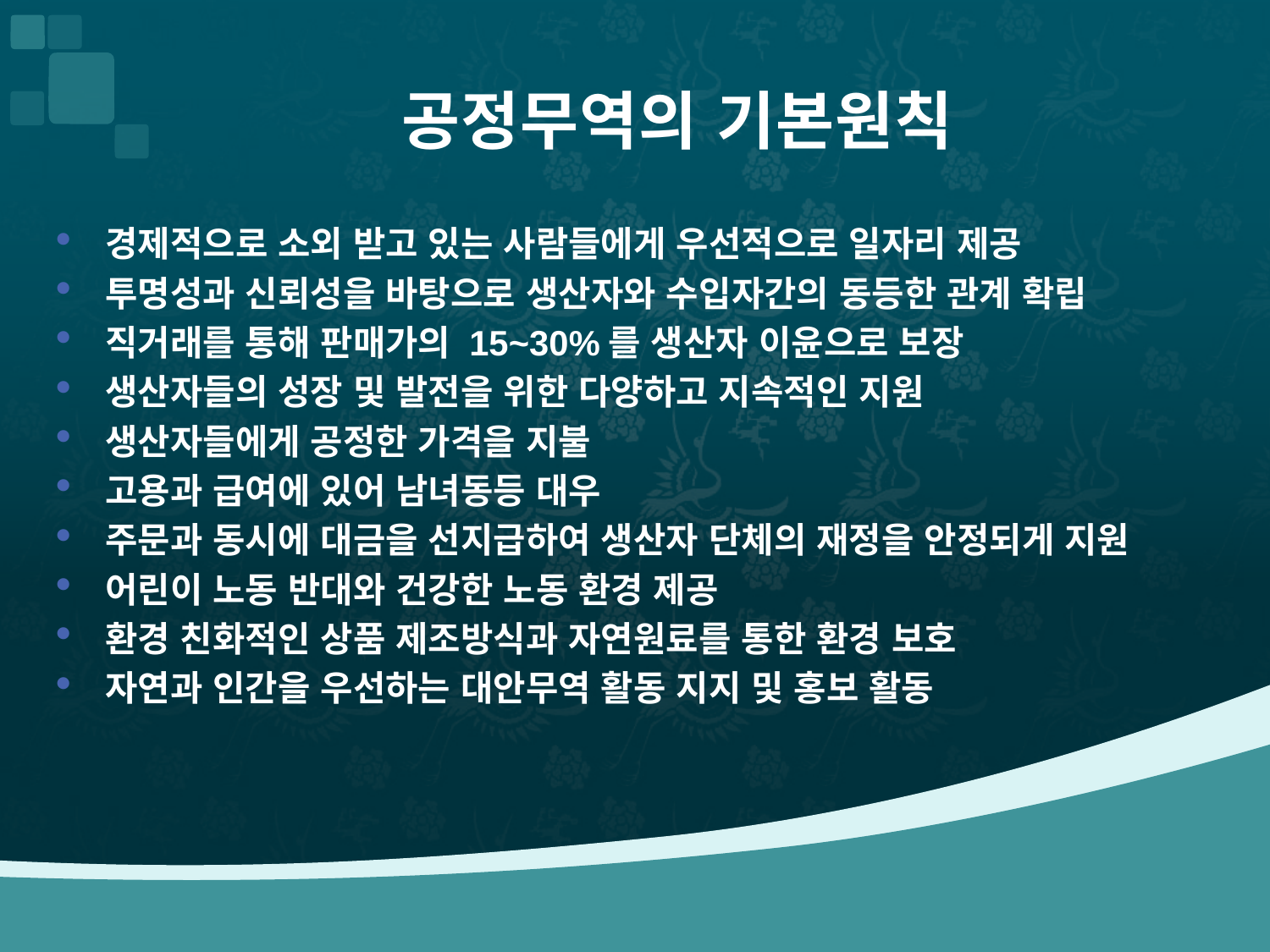

# 공정무역의 기본원칙

경제적으로 소외 받고 있는 사람들에게 우선적으로 일자리 제공
투명성과 신뢰성을 바탕으로 생산자와 수입자간의 동등한 관계 확립
직거래를 통해 판매가의 15~30%를 생산자 이윤으로 보장
생산자들의 성장 및 발전을 위한 다양하고 지속적인 지원
생산자들에게 공정한 가격을 지불
고용과 급여에 있어 남녀동등 대우
주문과 동시에 대금을 선지급하여 생산자 단체의 재정을 안정되게 지원
어린이 노동 반대와 건강한 노동 환경 제공
환경 친화적인 상품 제조방식과 자연원료를 통한 환경 보호
자연과 인간을 우선하는 대안무역 활동 지지 및 홍보 활동